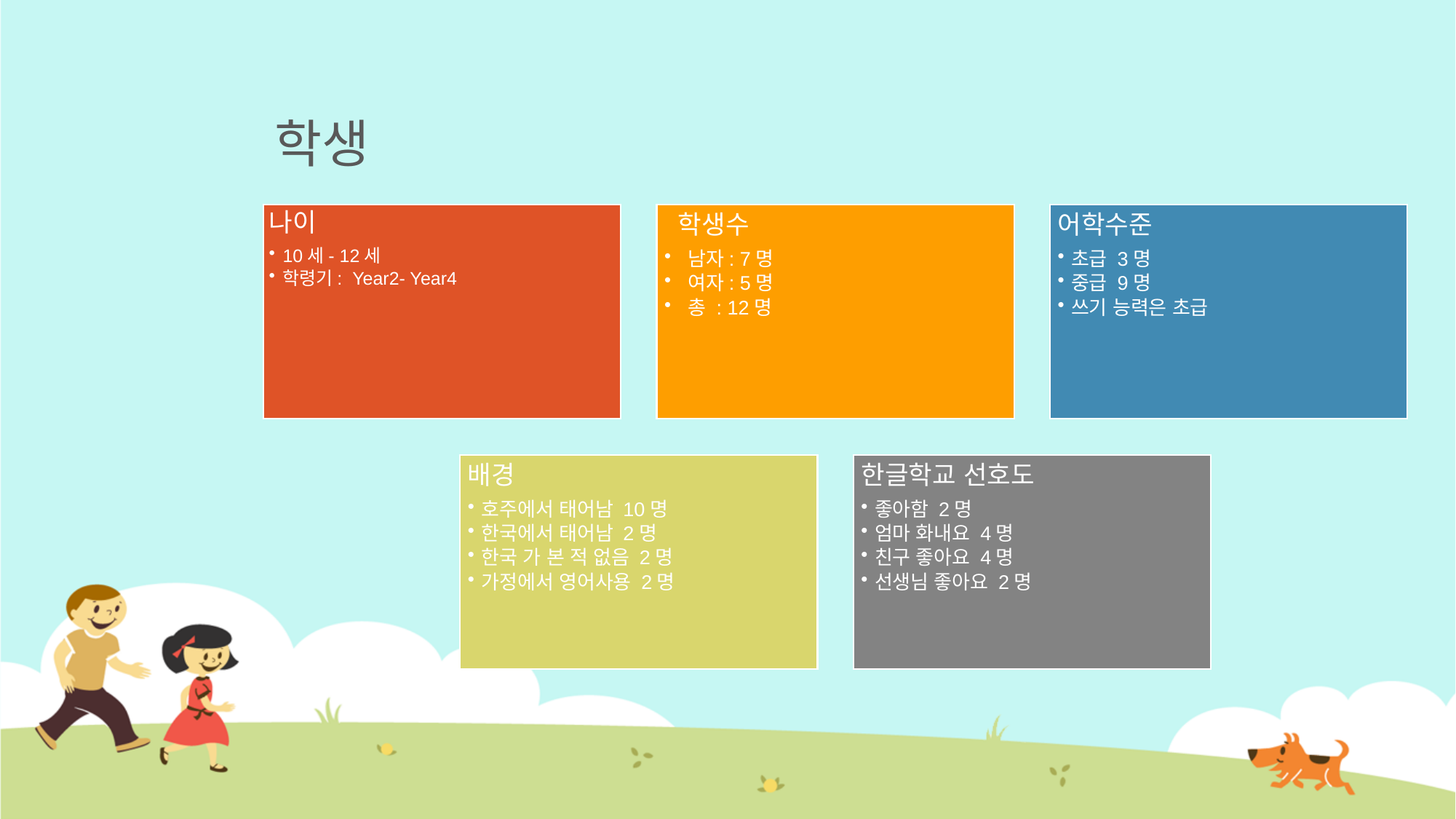

# 학생
나이
10세- 12세
학령기:  Year2- Year4
 학생수
 남자: 7명
 여자: 5명
 총 : 12명
어학수준
초급 3명
중급 9명
쓰기 능력은 초급
배경
호주에서 태어남 10명
한국에서 태어남 2명
한국 가 본 적 없음 2명
가정에서 영어사용 2명
한글학교 선호도
좋아함 2명
엄마 화내요 4명
친구 좋아요 4명
선생님 좋아요 2명